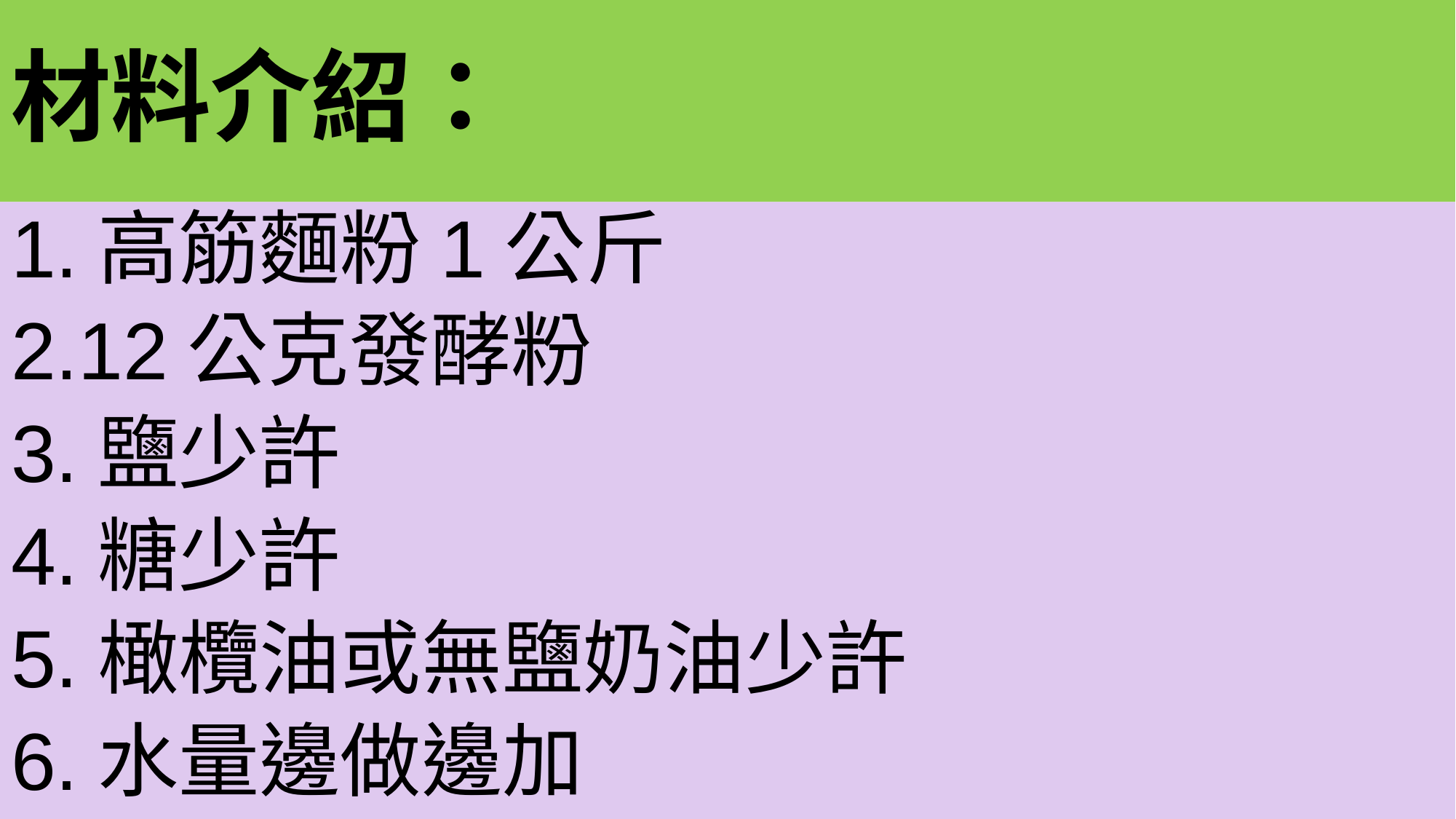

# 材料介紹：
1.高筋麵粉1公斤
2.12公克發酵粉
3.鹽少許
4.糖少許
5.橄欖油或無鹽奶油少許
6.水量邊做邊加